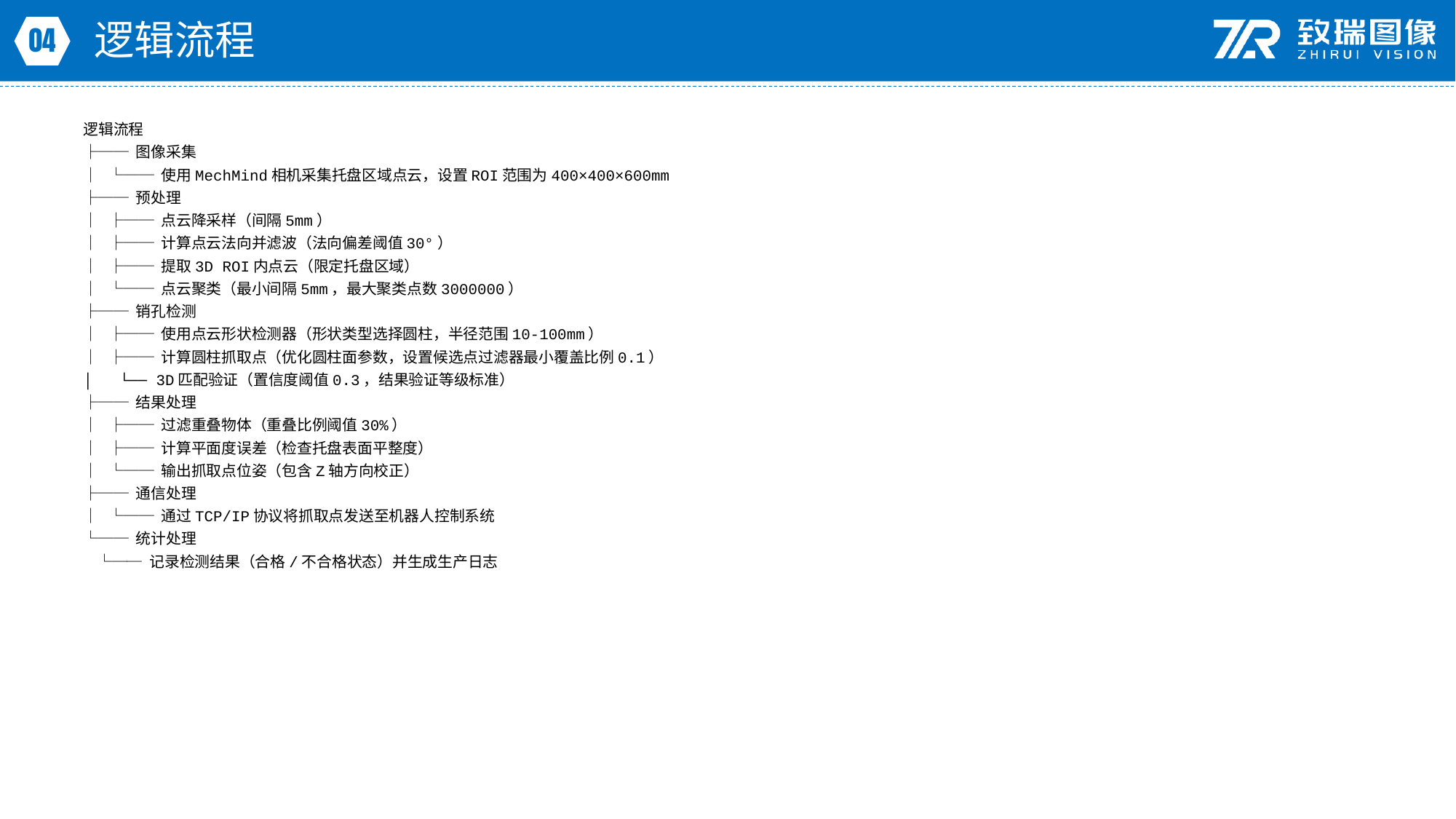

逻辑流程
04

逻辑流程
├── 图像采集
│   └── 使用MechMind相机采集托盘区域点云，设置ROI范围为400×400×600mm
├── 预处理
│   ├── 点云降采样（间隔5mm）
│   ├── 计算点云法向并滤波（法向偏差阈值30°）
│   ├── 提取3D ROI内点云（限定托盘区域）
│   └── 点云聚类（最小间隔5mm，最大聚类点数3000000）
├── 销孔检测
│   ├── 使用点云形状检测器（形状类型选择圆柱，半径范围10-100mm）
│   ├── 计算圆柱抓取点（优化圆柱面参数，设置候选点过滤器最小覆盖比例0.1）
│   └── 3D匹配验证（置信度阈值0.3，结果验证等级标准）
├── 结果处理
│   ├── 过滤重叠物体（重叠比例阈值30%）
│   ├── 计算平面度误差（检查托盘表面平整度）
│   └── 输出抓取点位姿（包含Z轴方向校正）
├── 通信处理
│   └── 通过TCP/IP协议将抓取点发送至机器人控制系统
└── 统计处理
    └── 记录检测结果（合格/不合格状态）并生成生产日志